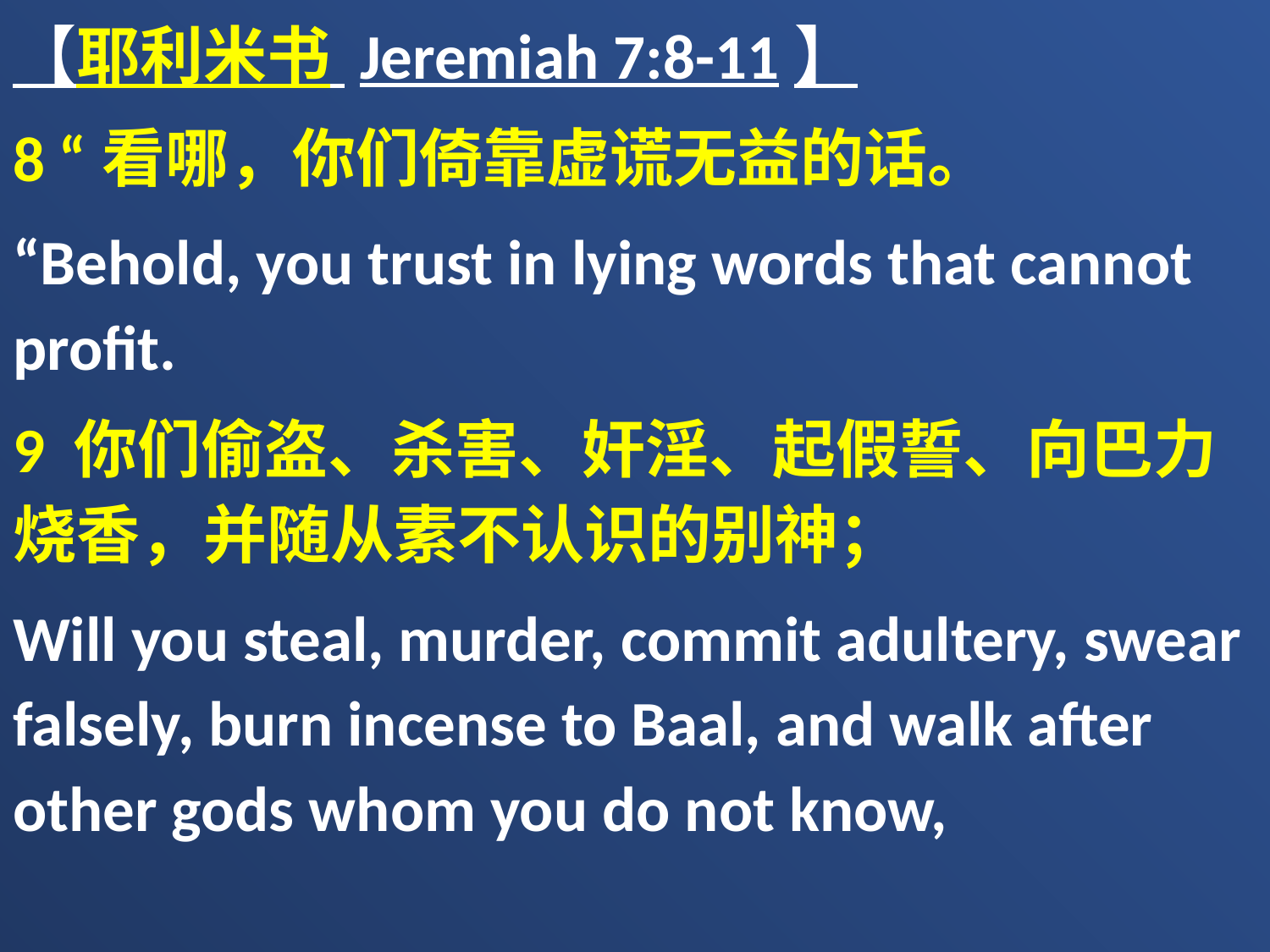

【耶利米书 Jeremiah 7:8-11】
8 “看哪，你们倚靠虚谎无益的话。
“Behold, you trust in lying words that cannot profit.
9 你们偷盗、杀害、奸淫、起假誓、向巴力烧香，并随从素不认识的别神；
Will you steal, murder, commit adultery, swear falsely, burn incense to Baal, and walk after other gods whom you do not know,